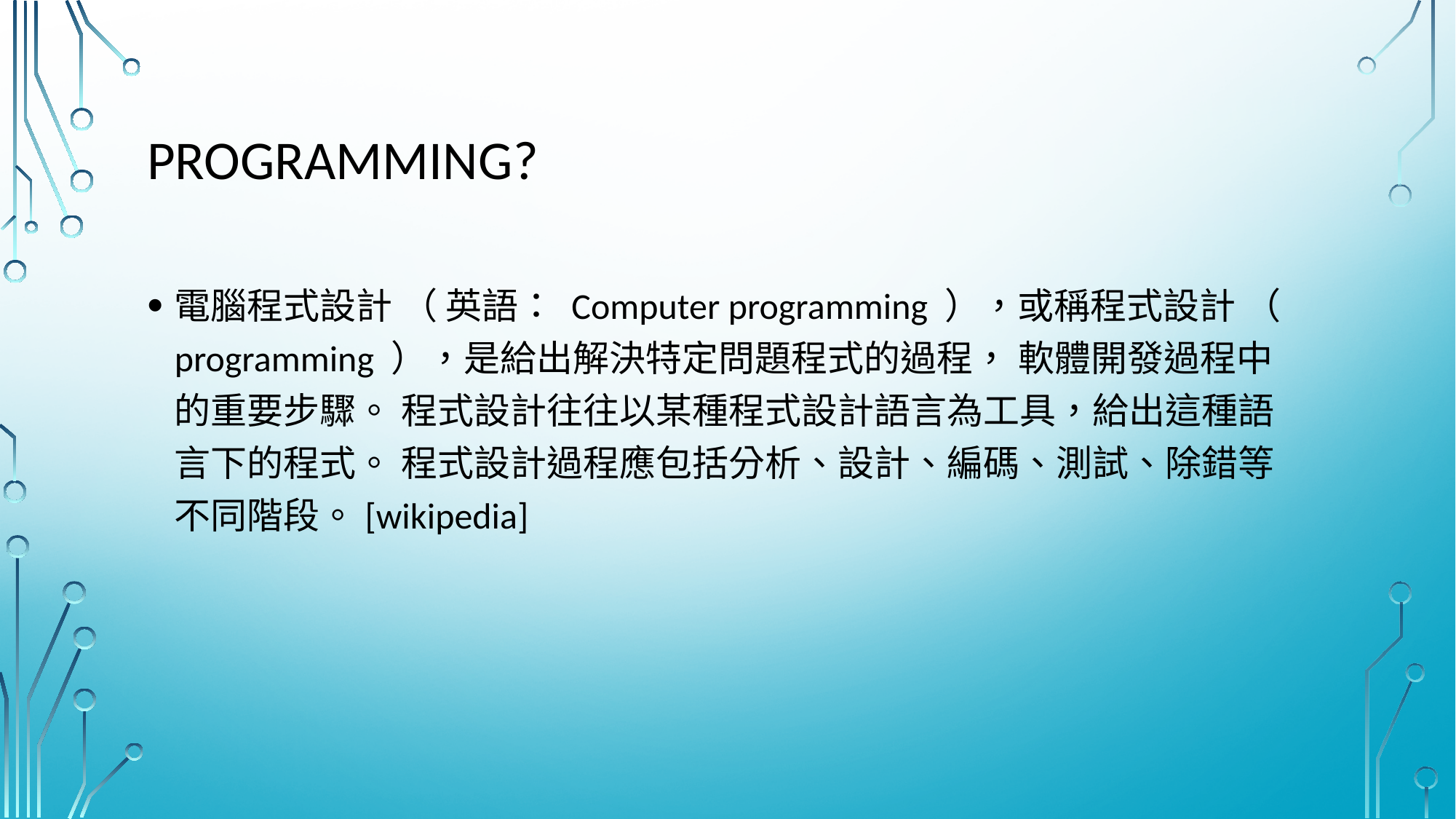

# Programming?
電腦程式設計 （ 英語： Computer programming ），或稱程式設計 （ programming ），是給出解決特定問題程式的過程， 軟體開發過程中的重要步驟。 程式設計往往以某種程式設計語言為工具，給出這種語言下的程式。 程式設計過程應包括分析、設計、編碼、測試、除錯等不同階段。[wikipedia]